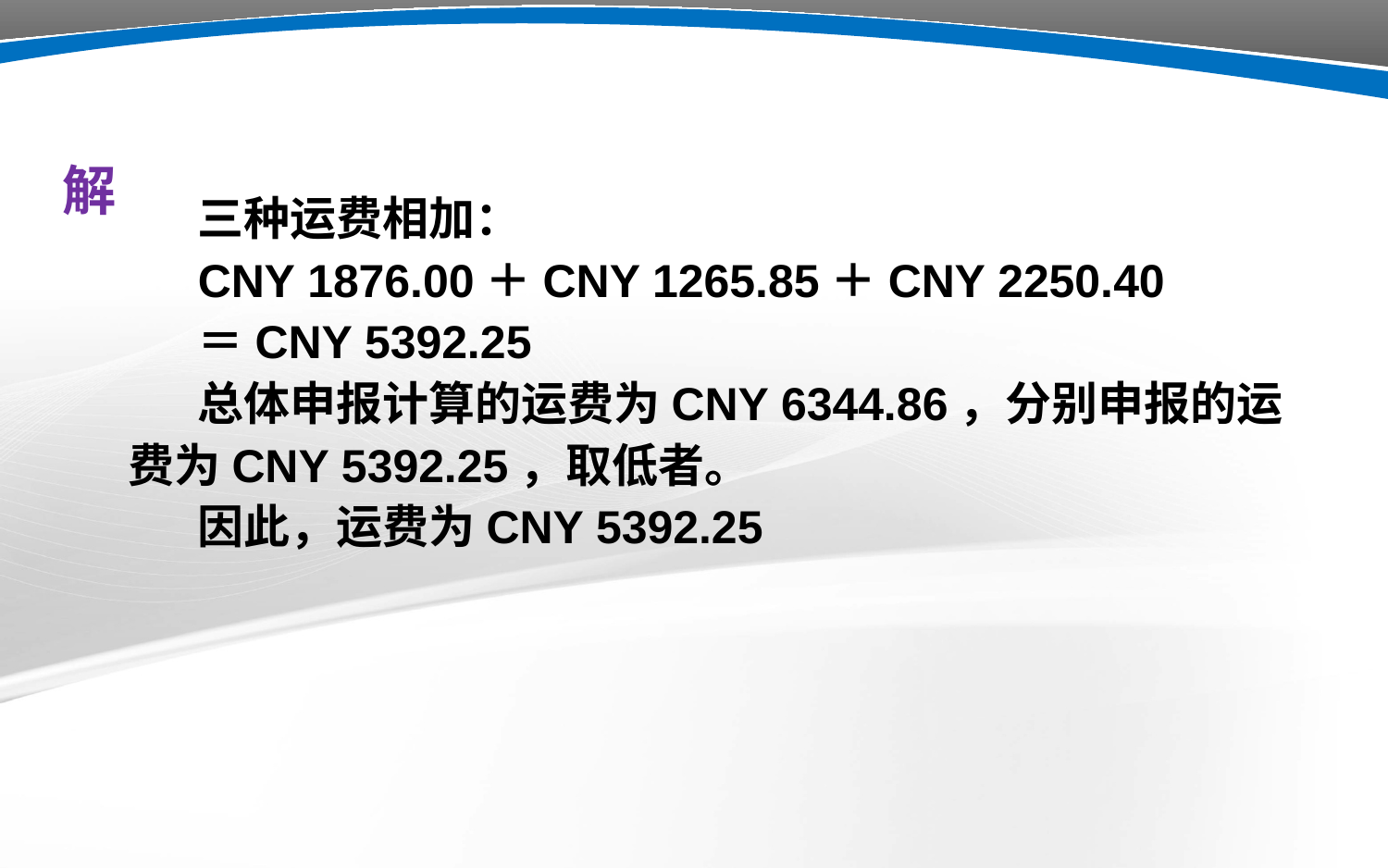

解
三种运费相加：
CNY 1876.00＋CNY 1265.85＋CNY 2250.40
＝CNY 5392.25
总体申报计算的运费为CNY 6344.86，分别申报的运费为CNY 5392.25，取低者。
因此，运费为CNY 5392.25